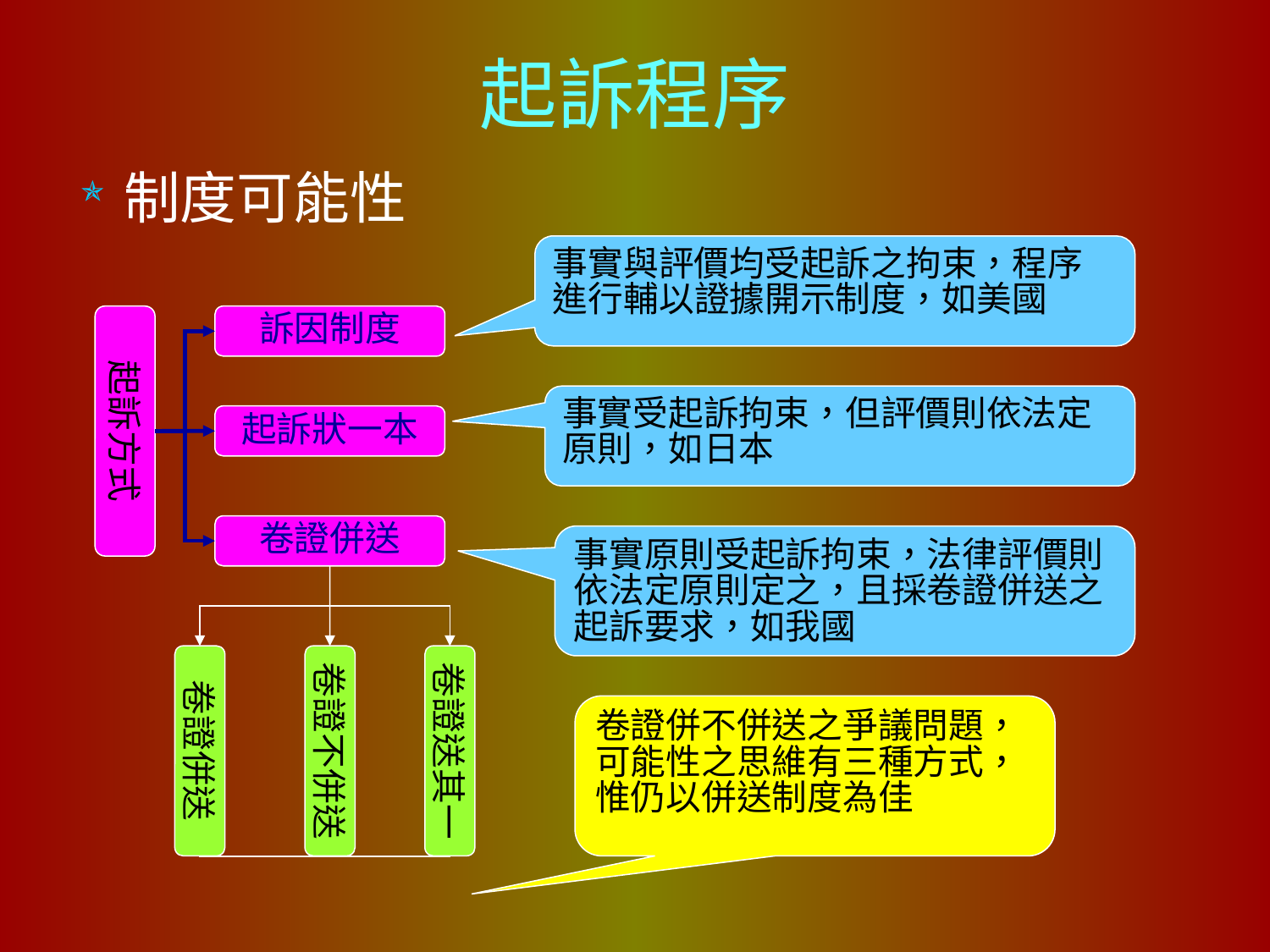

# 起訴程序
制度可能性
事實與評價均受起訴之拘束，程序進行輔以證據開示制度，如美國
起訴方式
訴因制度
事實受起訴拘束，但評價則依法定原則，如日本
起訴狀一本
卷證併送
事實原則受起訴拘束，法律評價則依法定原則定之，且採卷證併送之起訴要求，如我國
卷證併送
卷證不併送
卷證送其一
卷證併不併送之爭議問題，可能性之思維有三種方式，惟仍以併送制度為佳